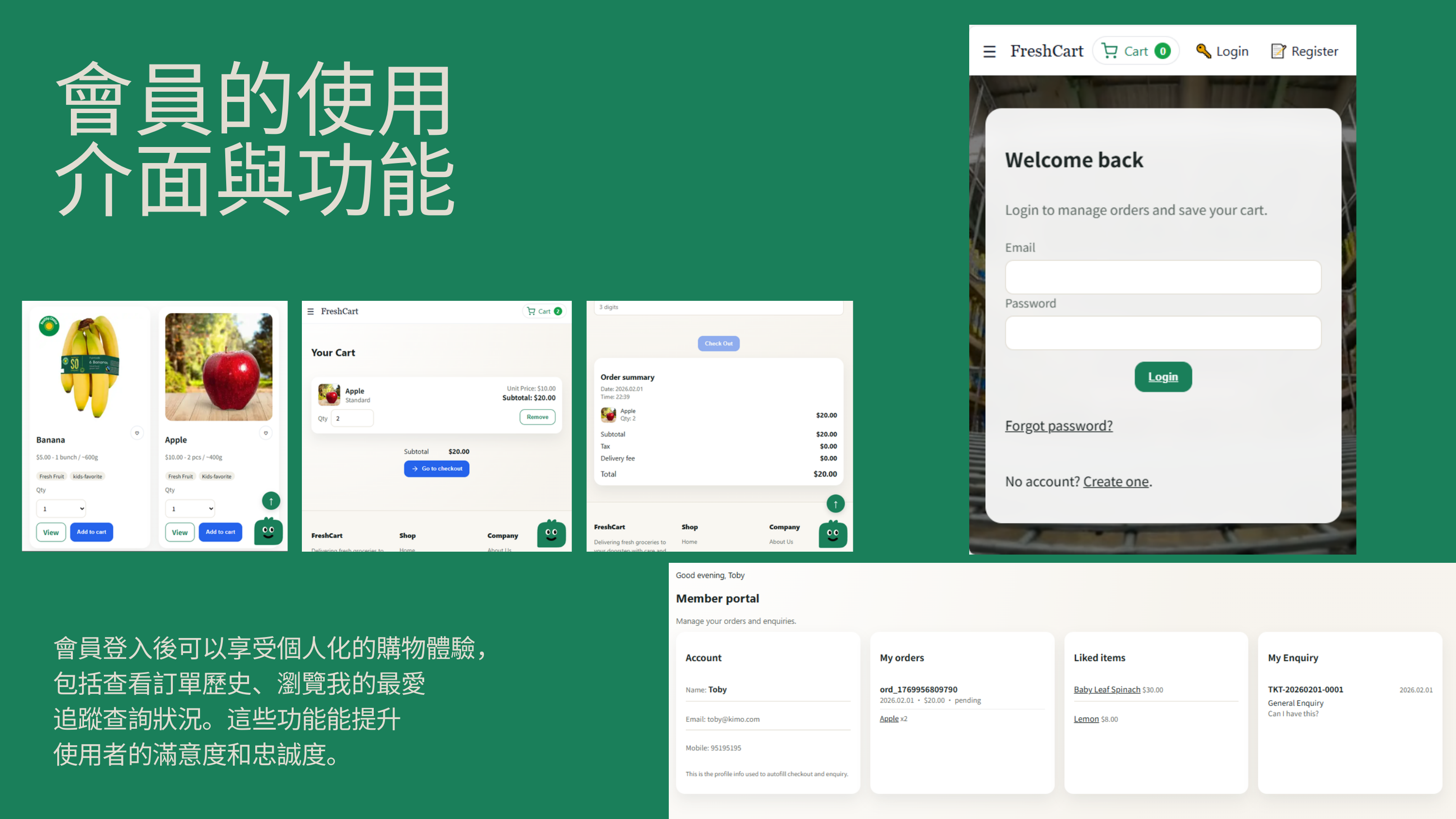

會員的使用
介面與功能

會員登入後可以享受個人化的購物體驗，
包括查看訂單歷史、瀏覽我的最愛
追蹤查詢狀況。這些功能能提升
使用者的滿意度和忠誠度。